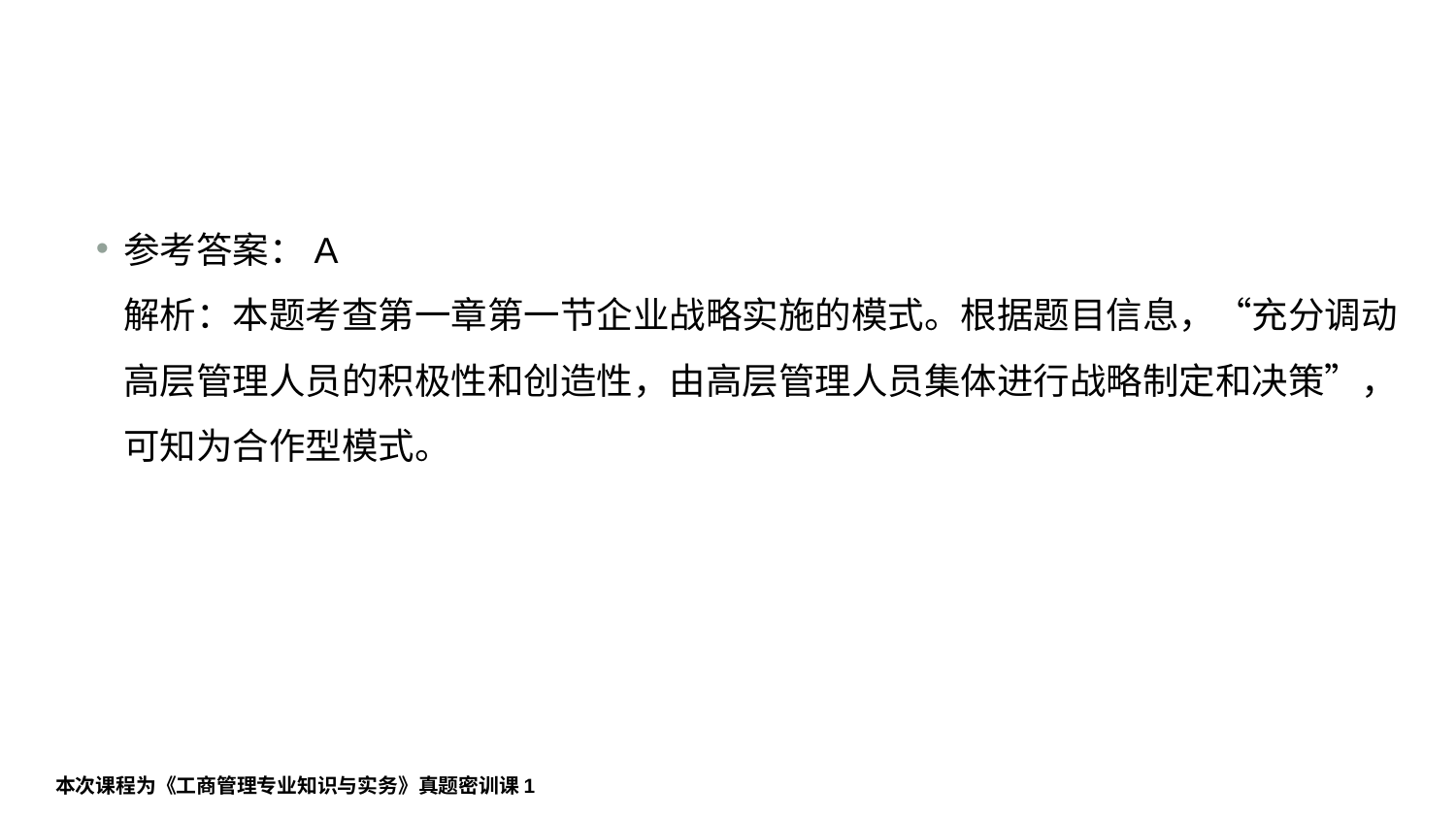

参考答案：A
解析：本题考查第一章第一节企业战略实施的模式。根据题目信息，“充分调动高层管理人员的积极性和创造性，由高层管理人员集体进行战略制定和决策”，可知为合作型模式。